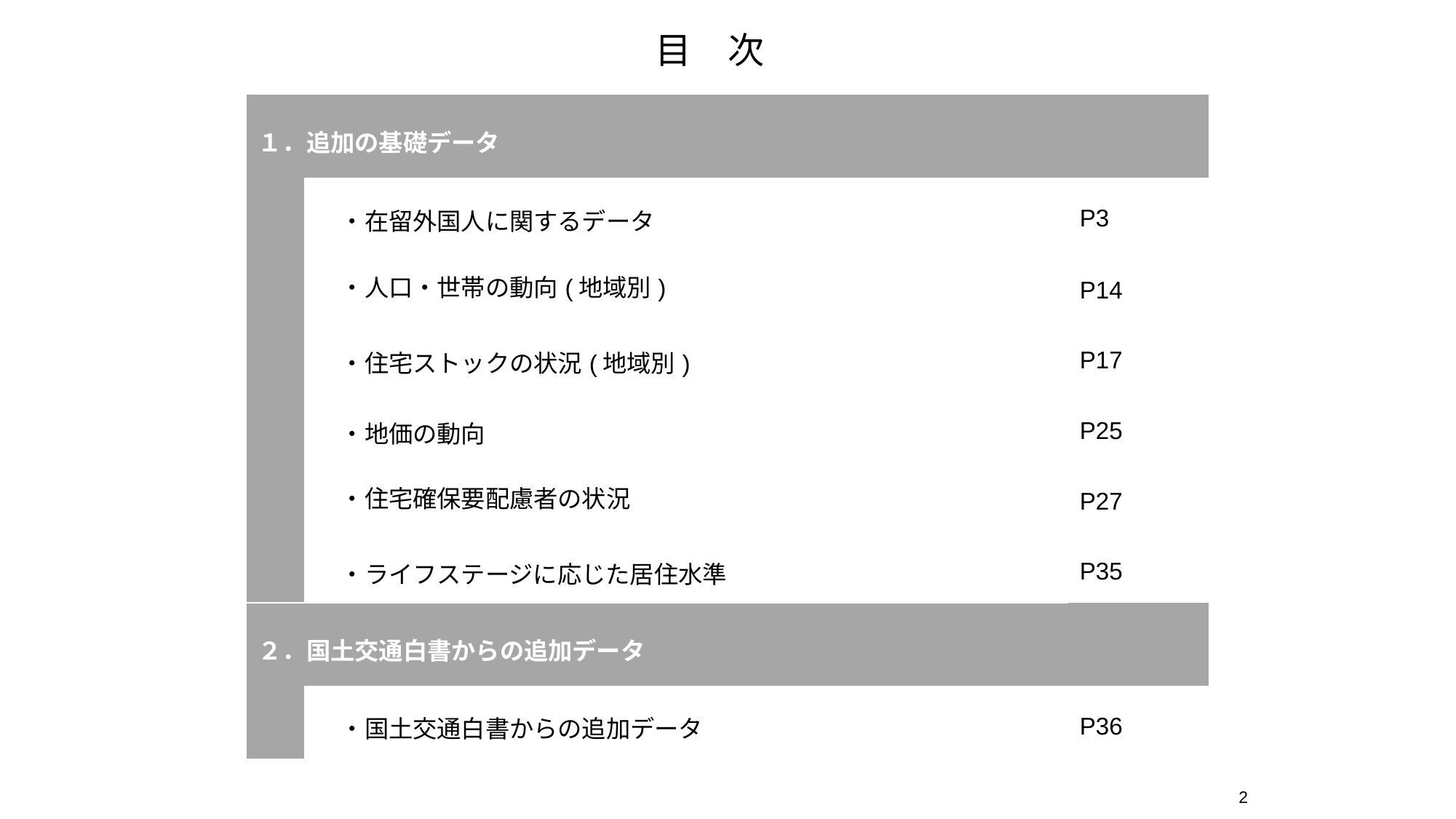

目　次
| １．追加の基礎データ |  |  |
| --- | --- | --- |
|  | ・在留外国人に関するデータ | P3 |
|  | ・人口・世帯の動向(地域別) | P14 |
|  | ・住宅ストックの状況(地域別) | P17 |
|  | ・地価の動向 | P25 |
|  | ・住宅確保要配慮者の状況 | P27 |
|  | ・ライフステージに応じた居住水準 | P35 |
| ２．国土交通白書からの追加データ |  |  |
|  | ・国土交通白書からの追加データ | P36 |
2